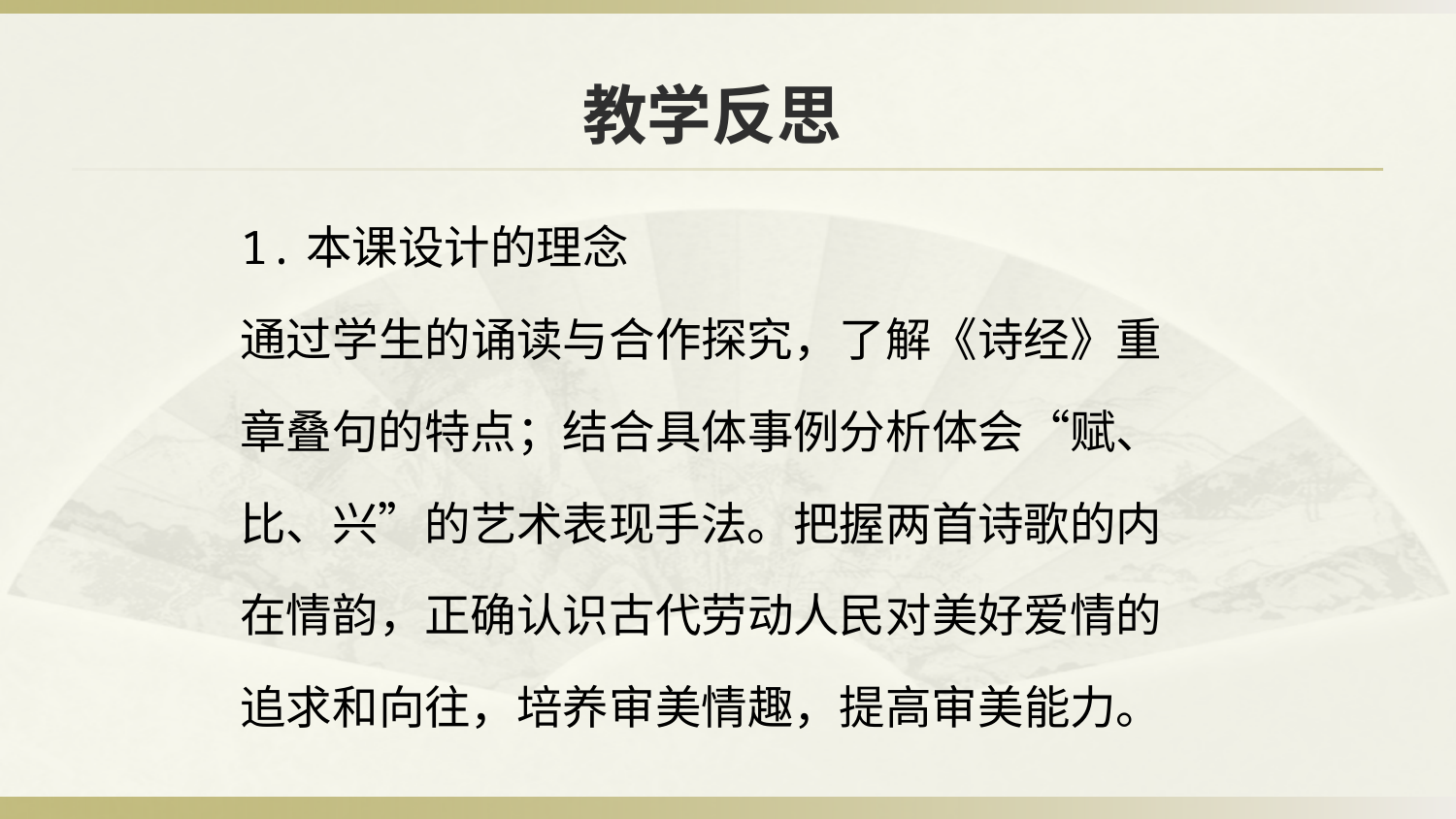

# 教学反思
1.本课设计的理念
通过学生的诵读与合作探究，了解《诗经》重
章叠句的特点；结合具体事例分析体会“赋、
比、兴”的艺术表现手法。把握两首诗歌的内
在情韵，正确认识古代劳动人民对美好爱情的
追求和向往，培养审美情趣，提高审美能力。